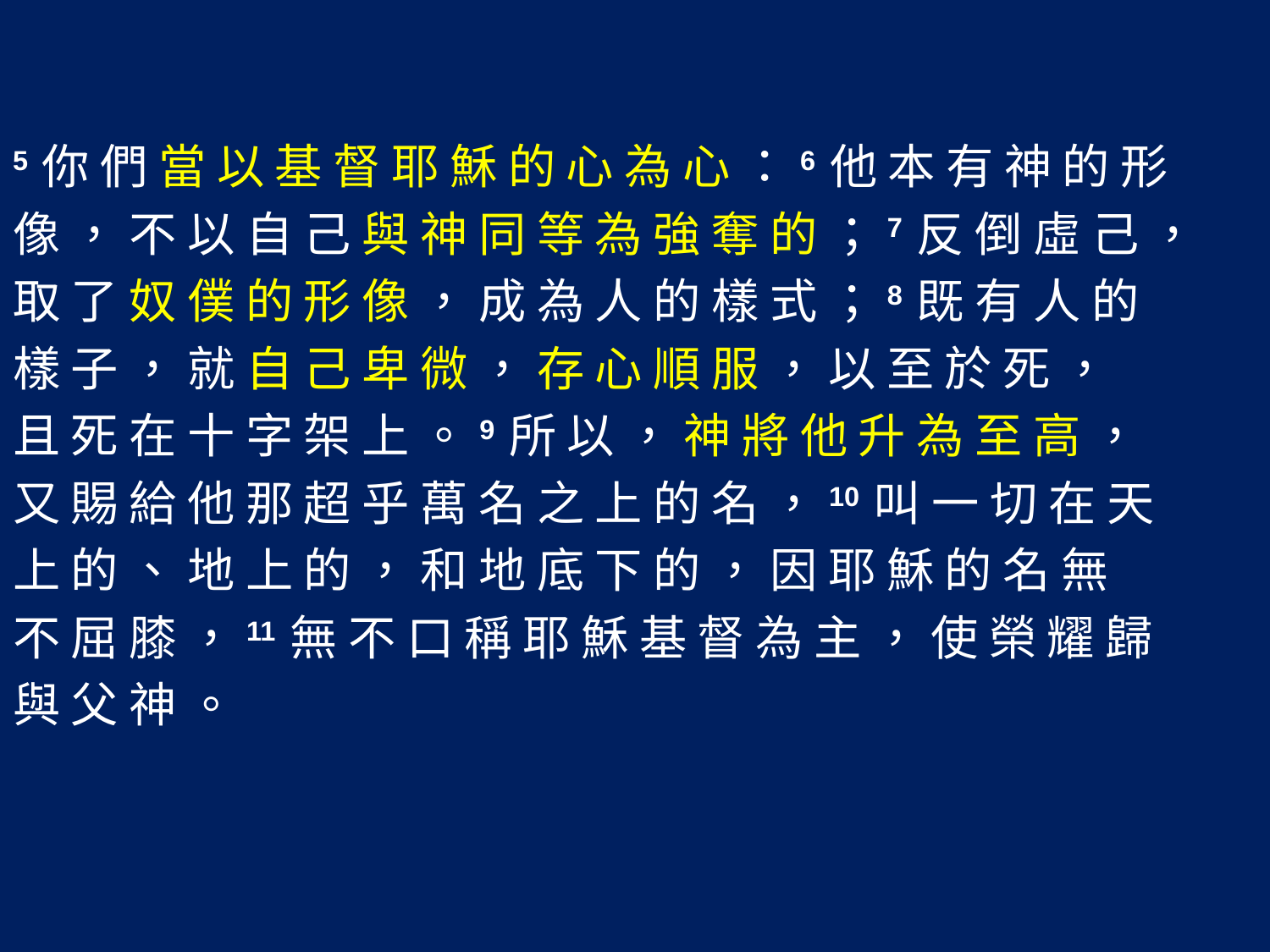

5 你 們 當 以 基 督 耶 穌 的 心 為 心 ：6 他 本 有 神 的 形
像 ， 不 以 自 己 與 神 同 等 為 強 奪 的 ；7 反 倒 虛 己 ，
取 了 奴 僕 的 形 像 ， 成 為 人 的 樣 式 ；8 既 有 人 的
樣 子 ， 就 自 己 卑 微 ， 存 心 順 服 ， 以 至 於 死 ，
且 死 在 十 字 架 上 。9 所 以 ， 神 將 他 升 為 至 高 ，
又 賜 給 他 那 超 乎 萬 名 之 上 的 名 ，10 叫 一 切 在 天
上 的 、 地 上 的 ， 和 地 底 下 的 ， 因 耶 穌 的 名 無
不 屈 膝 ，11 無 不 口 稱 耶 穌 基 督 為 主 ， 使 榮 耀 歸
與 父 神 。